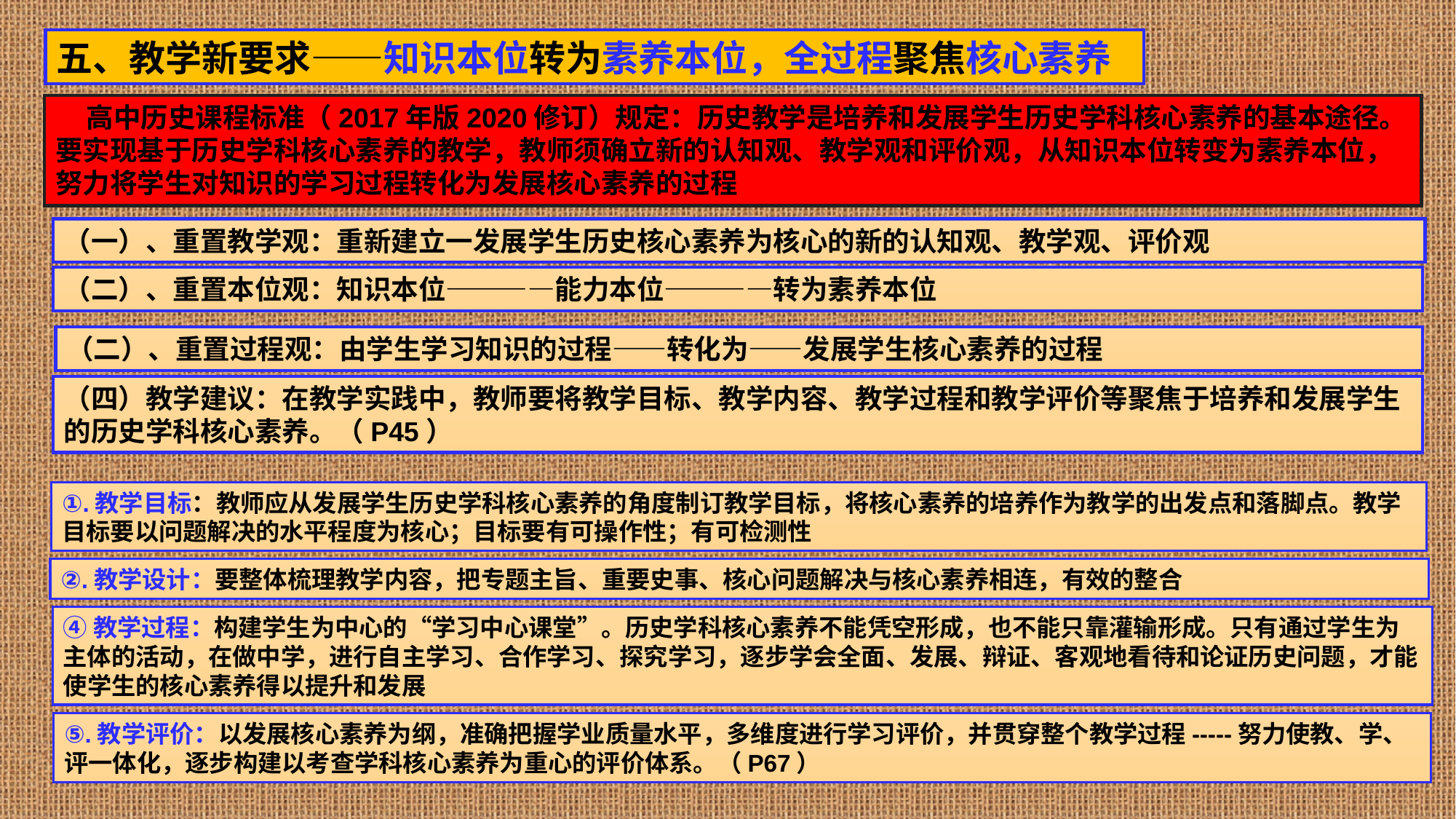

五、教学新要求——知识本位转为素养本位，全过程聚焦核心素养
    高中历史课程标准（2017年版2020修订）规定：历史教学是培养和发展学生历史学科核心素养的基本途径。要实现基于历史学科核心素养的教学，教师须确立新的认知观、教学观和评价观，从知识本位转变为素养本位，努力将学生对知识的学习过程转化为发展核心素养的过程
（一）、重置教学观：重新建立一发展学生历史核心素养为核心的新的认知观、教学观、评价观
（二）、重置本位观：知识本位————能力本位————转为素养本位
（二）、重置过程观：由学生学习知识的过程——转化为——发展学生核心素养的过程
（四）教学建议：在教学实践中，教师要将教学目标、教学内容、教学过程和教学评价等聚焦于培养和发展学生的历史学科核心素养。（P45）
①.教学目标：教师应从发展学生历史学科核心素养的角度制订教学目标，将核心素养的培养作为教学的出发点和落脚点。教学目标要以问题解决的水平程度为核心；目标要有可操作性；有可检测性
②.教学设计：要整体梳理教学内容，把专题主旨、重要史事、核心问题解决与核心素养相连，有效的整合
④教学过程：构建学生为中心的“学习中心课堂”。历史学科核心素养不能凭空形成，也不能只靠灌输形成。只有通过学生为主体的活动，在做中学，进行自主学习、合作学习、探究学习，逐步学会全面、发展、辩证、客观地看待和论证历史问题，才能使学生的核心素养得以提升和发展
⑤.教学评价：以发展核心素养为纲，准确把握学业质量水平，多维度进行学习评价，并贯穿整个教学过程-----努力使教、学、评一体化，逐步构建以考查学科核心素养为重心的评价体系。（P67）